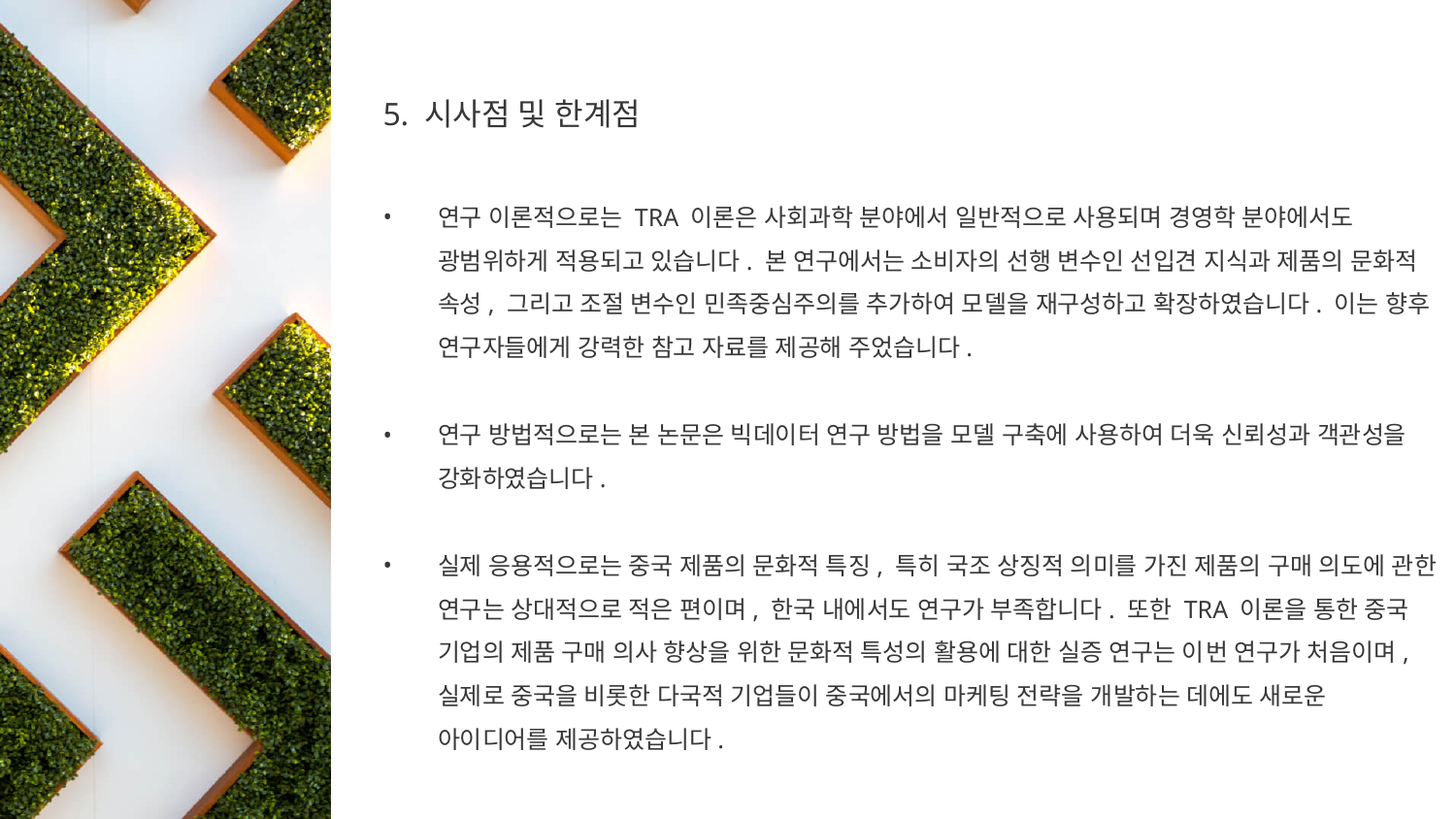

5. 시사점 및 한계점

연구 이론적으로는 TRA 이론은 사회과학 분야에서 일반적으로 사용되며 경영학 분야에서도 광범위하게 적용되고 있습니다. 본 연구에서는 소비자의 선행 변수인 선입견 지식과 제품의 문화적 속성, 그리고 조절 변수인 민족중심주의를 추가하여 모델을 재구성하고 확장하였습니다. 이는 향후 연구자들에게 강력한 참고 자료를 제공해 주었습니다.

연구 방법적으로는 본 논문은 빅데이터 연구 방법을 모델 구축에 사용하여 더욱 신뢰성과 객관성을 강화하였습니다.

실제 응용적으로는 중국 제품의 문화적 특징, 특히 국조 상징적 의미를 가진 제품의 구매 의도에 관한 연구는 상대적으로 적은 편이며, 한국 내에서도 연구가 부족합니다. 또한 TRA 이론을 통한 중국 기업의 제품 구매 의사 향상을 위한 문화적 특성의 활용에 대한 실증 연구는 이번 연구가 처음이며, 실제로 중국을 비롯한 다국적 기업들이 중국에서의 마케팅 전략을 개발하는 데에도 새로운 아이디어를 제공하였습니다.